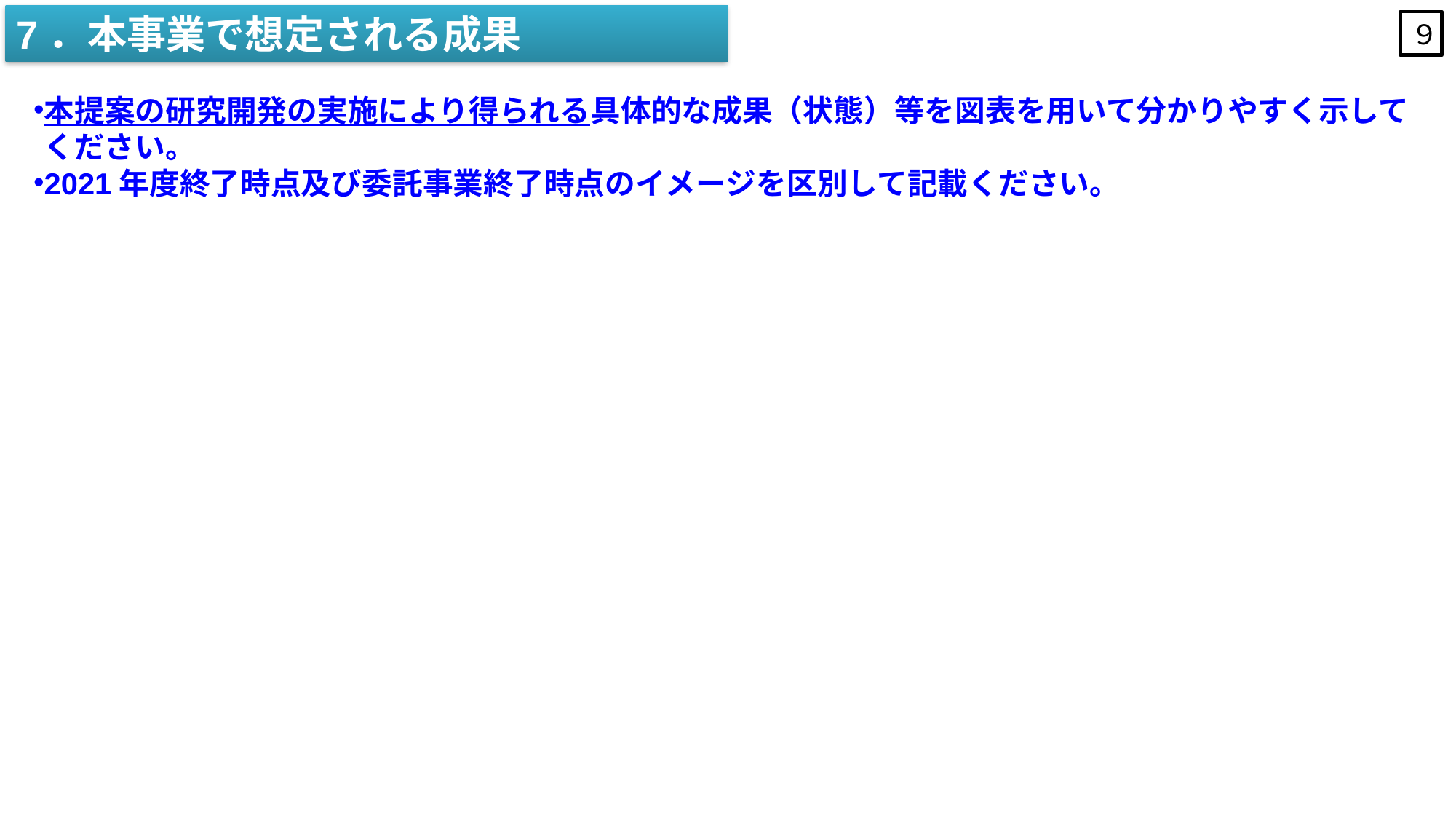

7．本事業で想定される成果
９
本提案の研究開発の実施により得られる具体的な成果（状態）等を図表を用いて分かりやすく示してください。
2021年度終了時点及び委託事業終了時点のイメージを区別して記載ください。